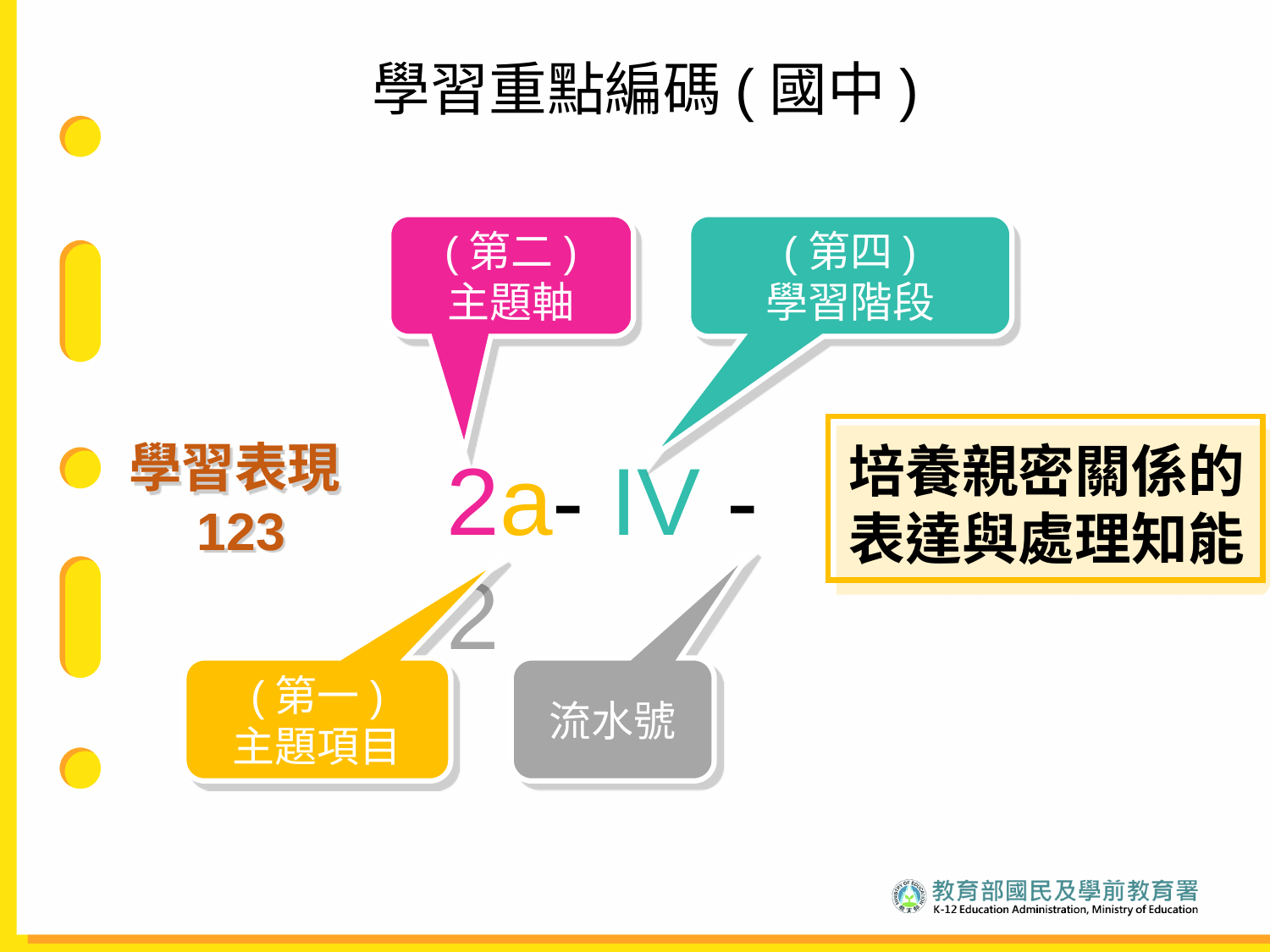

# 學習重點編碼(國中)
(第二)
主題軸
(第四)
學習階段
學習表現123
2a- IV -2
(第一)
主題項目
流水號

培養親密關係的表達與處理知能